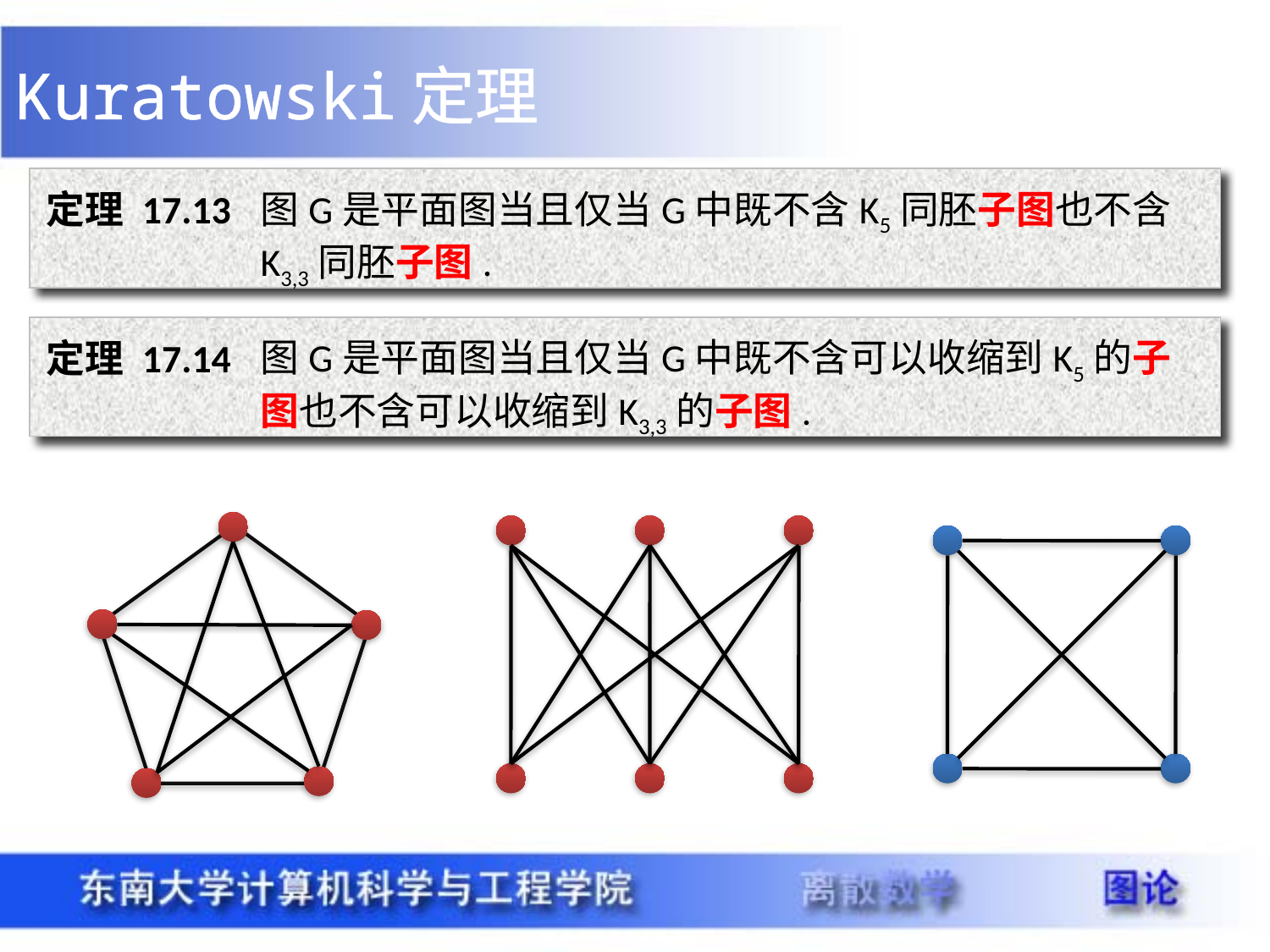

Kuratowski定理

定理 17.13
图G是平面图当且仅当G中既不含K5同胚子图也不含K3,3同胚子图.

定理 17.14
图G是平面图当且仅当G中既不含可以收缩到K5的子图也不含可以收缩到K3,3的子图.